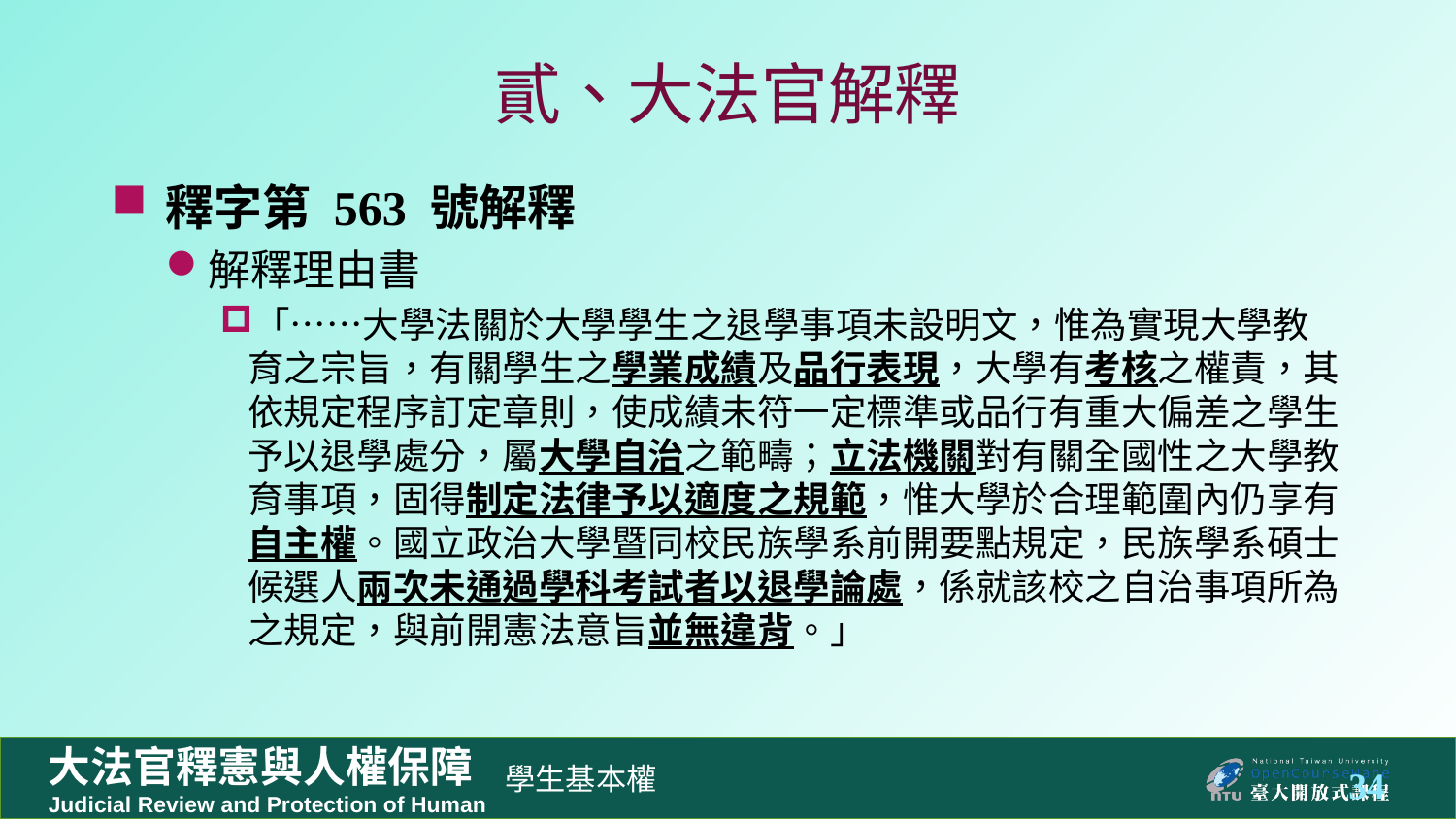

# 貳、大法官解釋
釋字第 563 號解釋
解釋理由書
「……大學法關於大學學生之退學事項未設明文，惟為實現大學教育之宗旨，有關學生之學業成績及品行表現，大學有考核之權責，其依規定程序訂定章則，使成績未符一定標準或品行有重大偏差之學生予以退學處分，屬大學自治之範疇；立法機關對有關全國性之大學教育事項，固得制定法律予以適度之規範，惟大學於合理範圍內仍享有自主權。國立政治大學暨同校民族學系前開要點規定，民族學系碩士候選人兩次未通過學科考試者以退學論處，係就該校之自治事項所為之規定，與前開憲法意旨並無違背。」